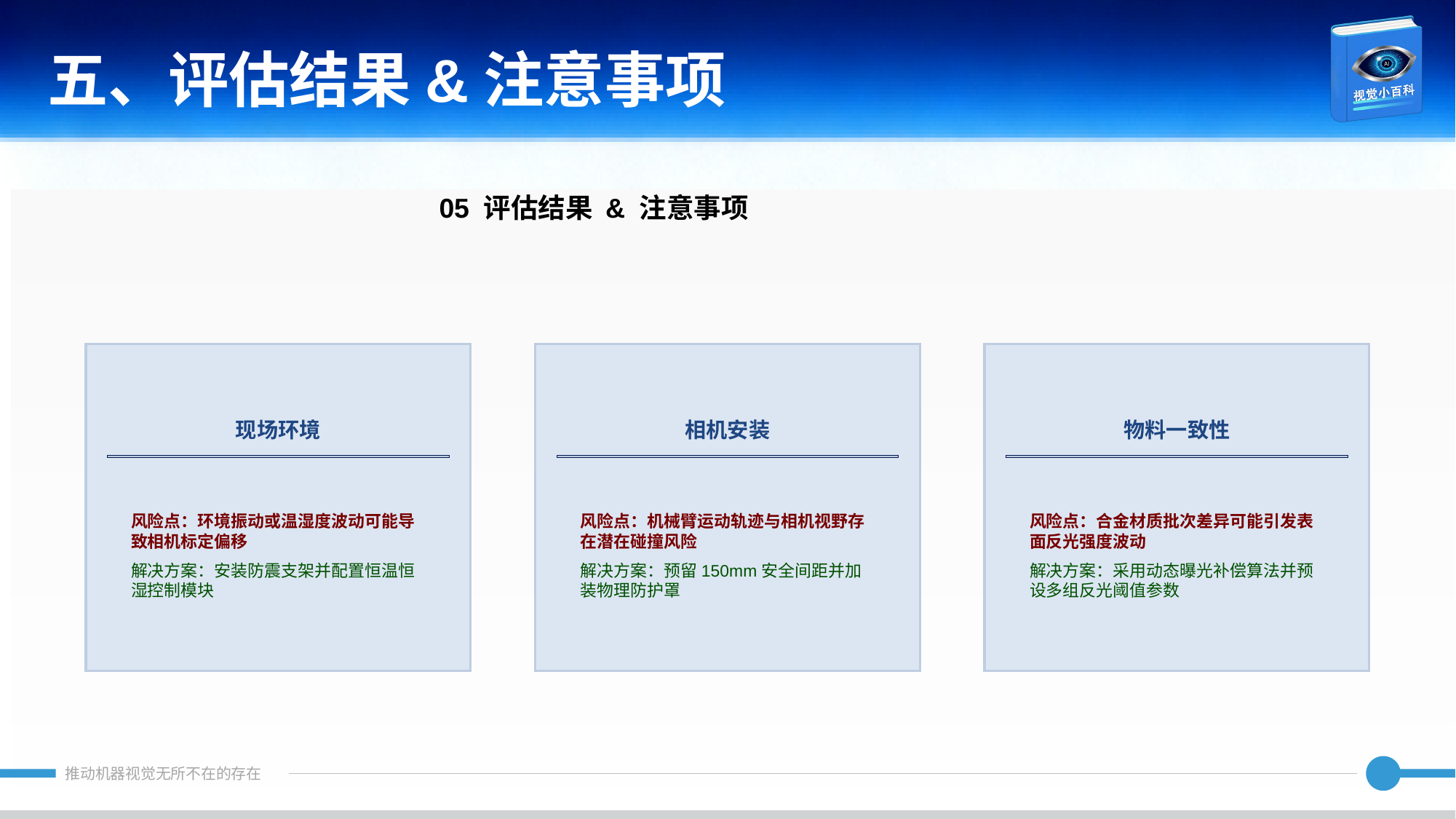

五、评估结果&注意事项

05 评估结果 & 注意事项

现场环境

相机安装

物料一致性

风险点：环境振动或温湿度波动可能导致相机标定偏移
解决方案：安装防震支架并配置恒温恒湿控制模块

风险点：机械臂运动轨迹与相机视野存在潜在碰撞风险
解决方案：预留150mm安全间距并加装物理防护罩

风险点：合金材质批次差异可能引发表面反光强度波动
解决方案：采用动态曝光补偿算法并预设多组反光阈值参数
11